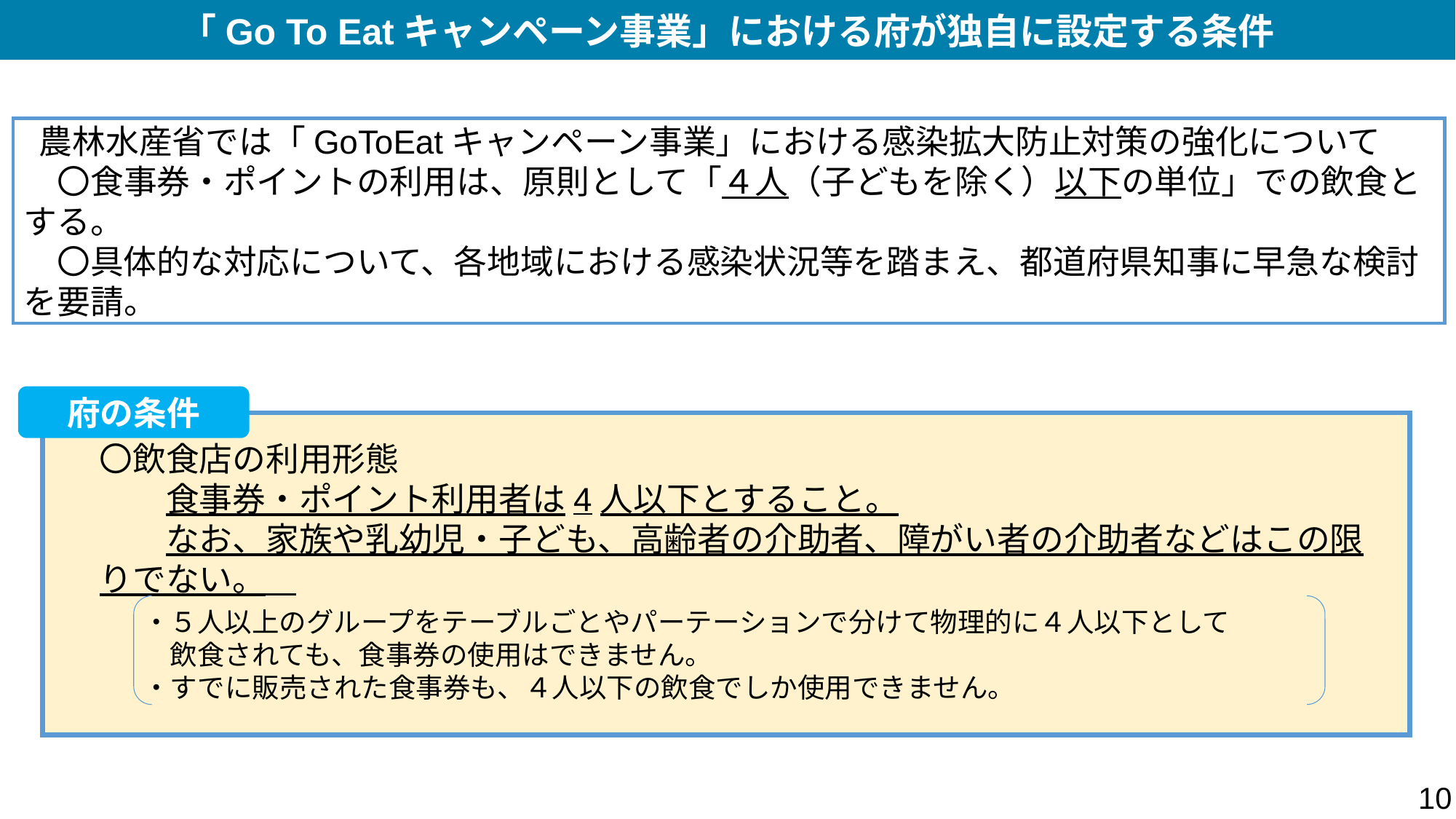

「Go To Eatキャンペーン事業」における府が独自に設定する条件
 農林水産省では「GoToEatキャンペーン事業」における感染拡大防止対策の強化について
　〇食事券・ポイントの利用は、原則として「４人（子どもを除く）以下の単位」での飲食とする。
　〇具体的な対応について、各地域における感染状況等を踏まえ、都道府県知事に早急な検討を要請。
府の条件

〇飲食店の利用形態
　　食事券・ポイント利用者は4人以下とすること。
　　なお、家族や乳幼児・子ども、高齢者の介助者、障がい者の介助者などはこの限りでない。

・５人以上のグループをテーブルごとやパーテーションで分けて物理的に４人以下として
　飲食されても、食事券の使用はできません。
・すでに販売された食事券も、４人以下の飲食でしか使用できません。
10